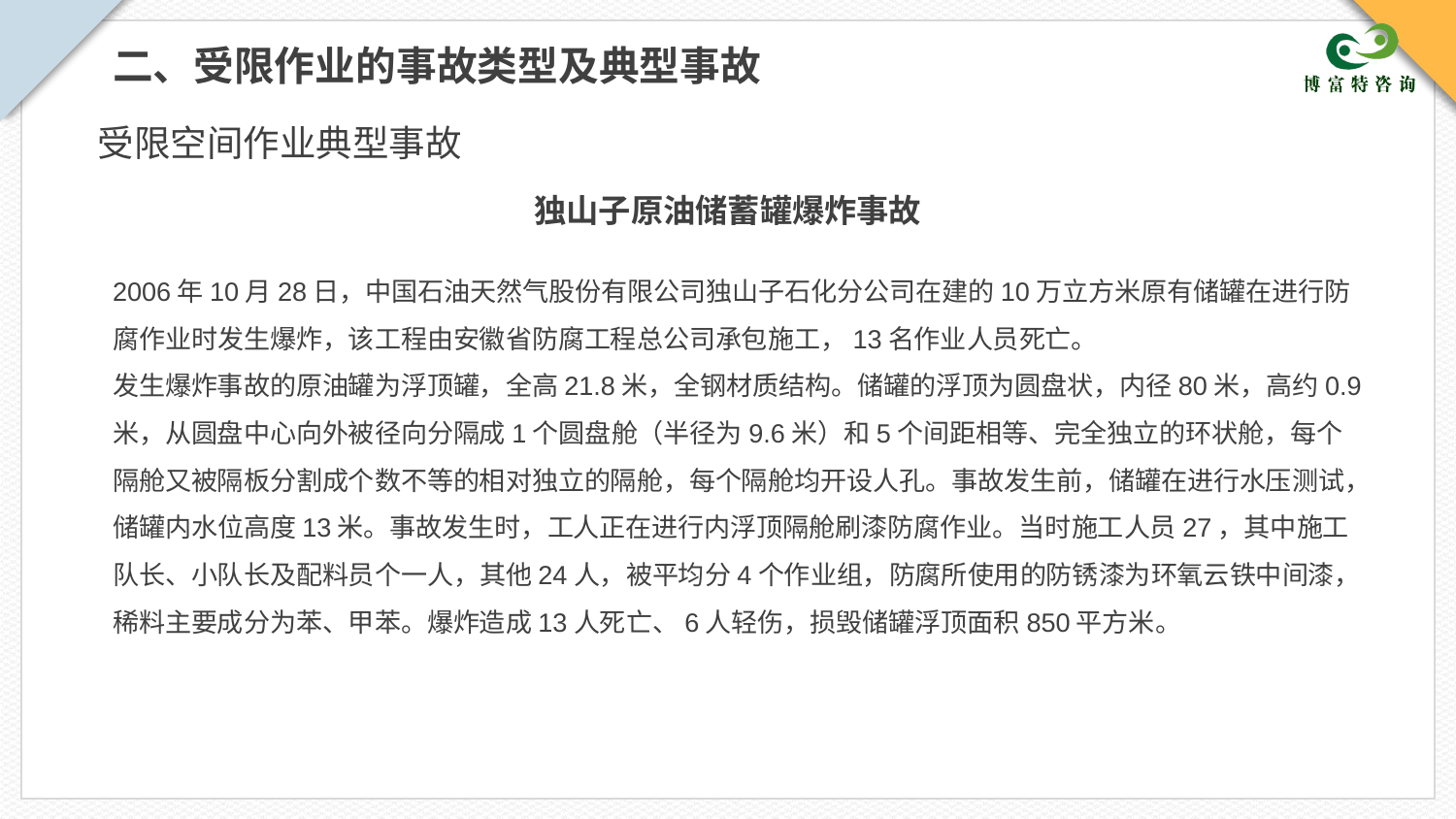

二、受限作业的事故类型及典型事故
受限空间作业典型事故
独山子原油储蓄罐爆炸事故
2006年10月28日，中国石油天然气股份有限公司独山子石化分公司在建的10万立方米原有储罐在进行防腐作业时发生爆炸，该工程由安徽省防腐工程总公司承包施工，13名作业人员死亡。
发生爆炸事故的原油罐为浮顶罐，全高21.8米，全钢材质结构。储罐的浮顶为圆盘状，内径80米，高约0.9米，从圆盘中心向外被径向分隔成1个圆盘舱（半径为9.6米）和5个间距相等、完全独立的环状舱，每个隔舱又被隔板分割成个数不等的相对独立的隔舱，每个隔舱均开设人孔。事故发生前，储罐在进行水压测试，储罐内水位高度13米。事故发生时，工人正在进行内浮顶隔舱刷漆防腐作业。当时施工人员27，其中施工队长、小队长及配料员个一人，其他24人，被平均分4个作业组，防腐所使用的防锈漆为环氧云铁中间漆，稀料主要成分为苯、甲苯。爆炸造成13人死亡、6人轻伤，损毁储罐浮顶面积850平方米。